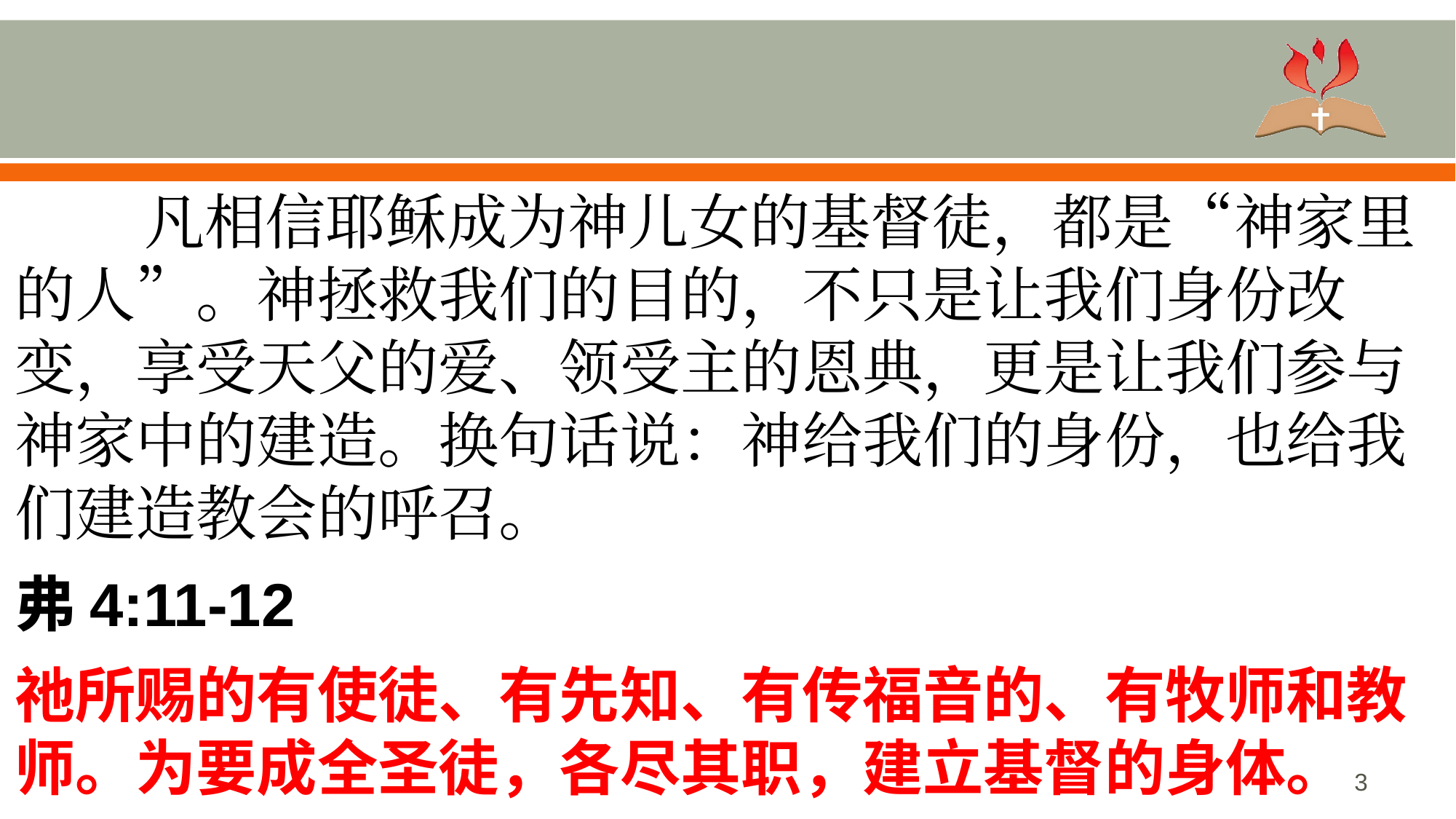

凡相信耶稣成为神儿女的基督徒，都是“神家里的人”。神拯救我们的目的，不只是让我们身份改变，享受天父的爱、领受主的恩典，更是让我们参与神家中的建造。换句话说：神给我们的身份，也给我们建造教会的呼召。
弗4:11-12
祂所赐的有使徒、有先知、有传福音的、有牧师和教师。为要成全圣徒，各尽其职，建立基督的身体。

3